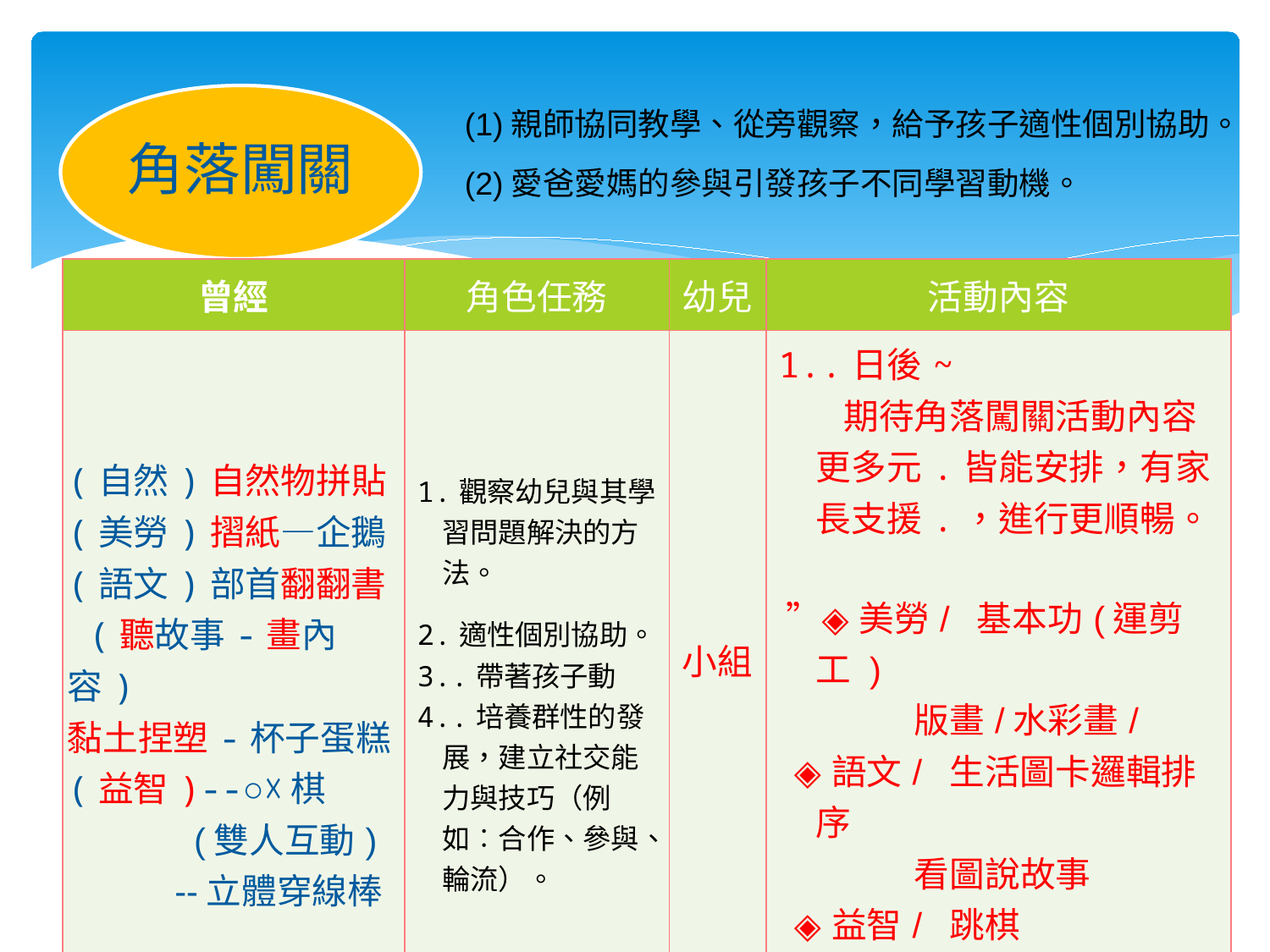

角落闖關
(1)親師協同教學、從旁觀察，給予孩子適性個別協助。
(2)愛爸愛媽的參與引發孩子不同學習動機。
| 曾經 | 角色任務 | 幼兒 | 活動內容 |
| --- | --- | --- | --- |
| (自然)自然物拼貼 (美勞)摺紙—企鵝 (語文)部首翻翻書 (聽故事-畫內容) 黏土捏塑-杯子蛋糕 (益智)--○☓棋 (雙人互動) --立體穿線棒 | 1.觀察幼兒與其學習問題解決的方法。 2.適性個別協助。 3..帶著孩子動 4..培養群性的發展，建立社交能力與技巧（例如︰合作、參與、輪流）。 | 小組 | 1..日後~ 期待角落闖關活動內容更多元.皆能安排，有家長支援.，進行更順暢。 ”◈美勞/ 基本功(運剪工 ) 版畫/水彩畫/ ◈語文/ 生活圖卡邏輯排序 看圖說故事 ◈益智/ 跳棋 ◈自然/ 增加科學遊戲帶領 2.家長專長或興趣：益智(棋類遊戲)、美勞、積木、語文、自然科學…。 |
15